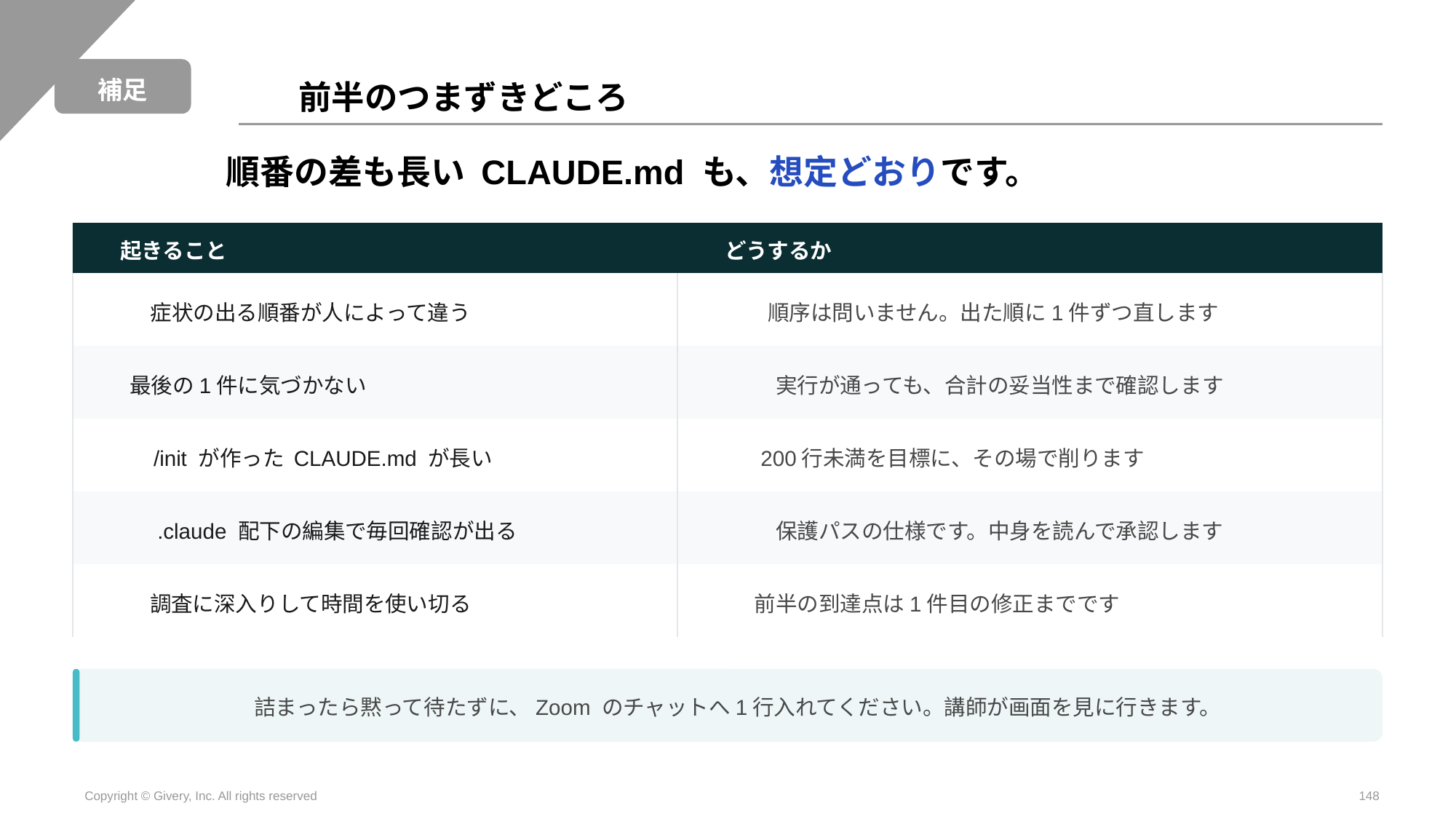

補足
前半のつまずきどころ

順番の差も長い CLAUDE.md も、想定どおりです。

起きること
どうするか

症状の出る順番が人によって違う
順序は問いません。出た順に1件ずつ直します

最後の1件に気づかない
実行が通っても、合計の妥当性まで確認します

/init が作った CLAUDE.md が長い
200行未満を目標に、その場で削ります

.claude 配下の編集で毎回確認が出る
保護パスの仕様です。中身を読んで承認します

調査に深入りして時間を使い切る
前半の到達点は1件目の修正までです

詰まったら黙って待たずに、Zoom のチャットへ1行入れてください。講師が画面を見に行きます。
Copyright © Givery, Inc. All rights reserved
148